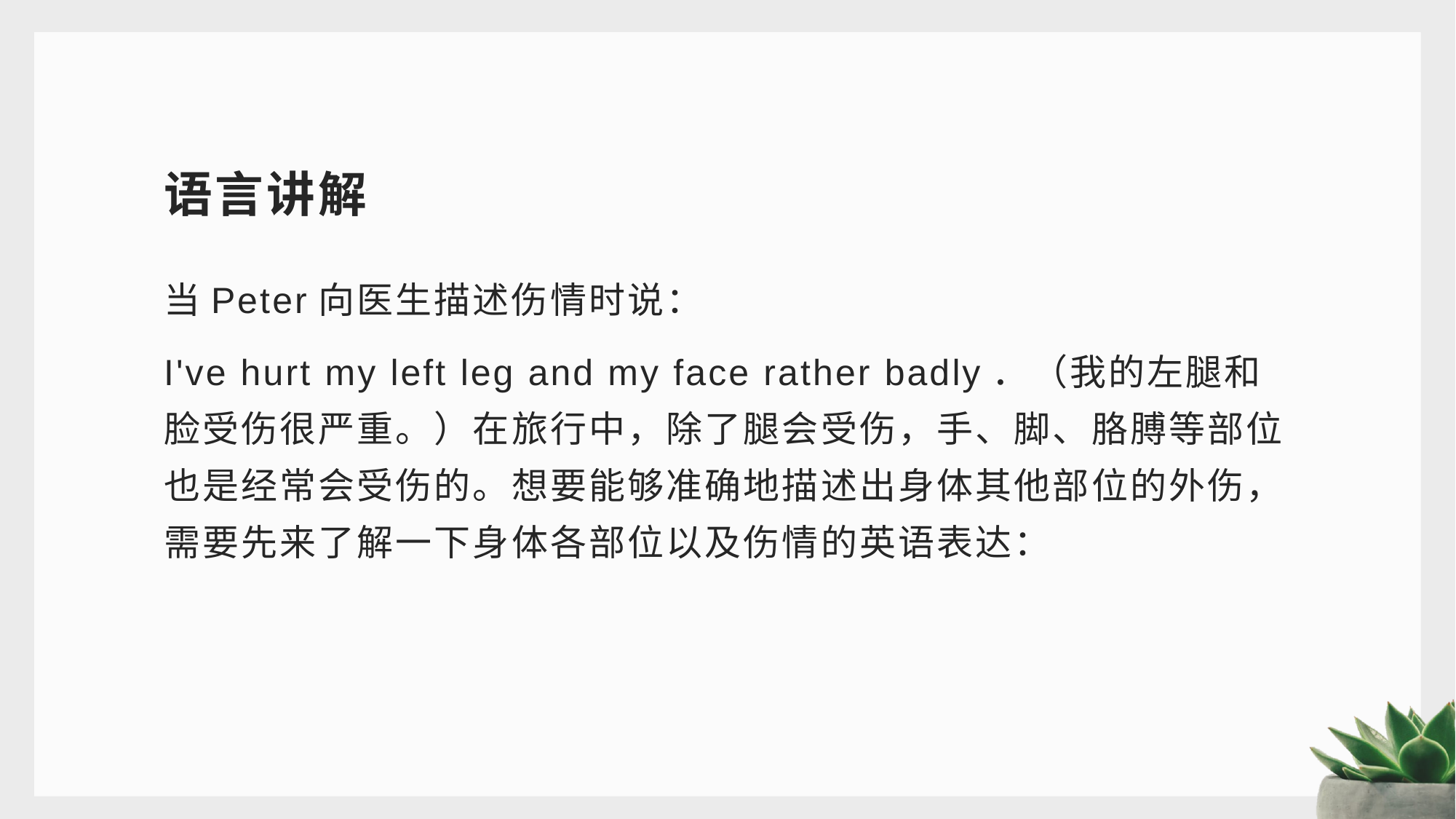

# 语言讲解
当Peter向医生描述伤情时说：
I've hurt my left leg and my face rather badly．（我的左腿和脸受伤很严重。）在旅行中，除了腿会受伤，手、脚、胳膊等部位也是经常会受伤的。想要能够准确地描述出身体其他部位的外伤，需要先来了解一下身体各部位以及伤情的英语表达：